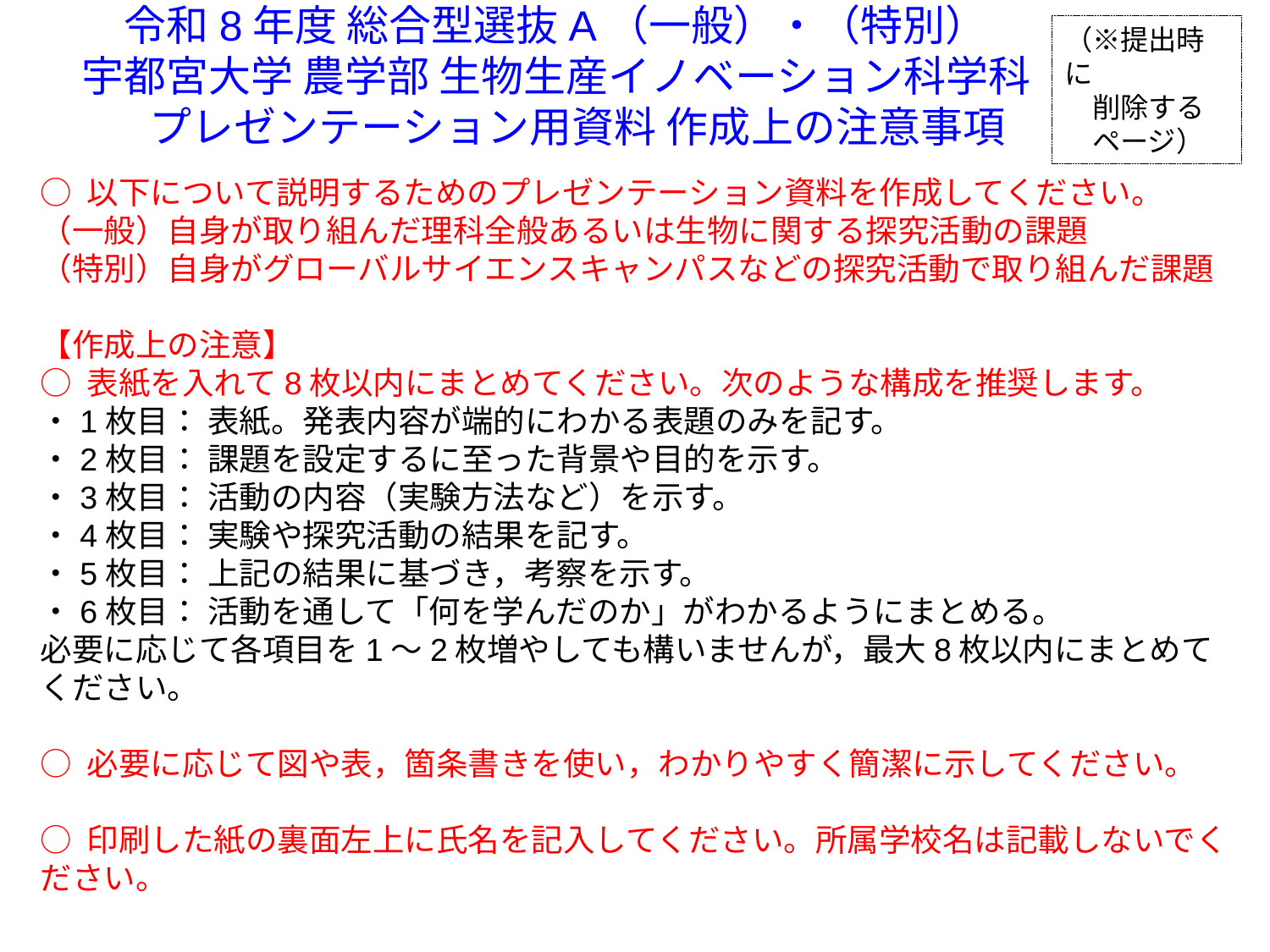

令和8年度 総合型選抜A（一般）・（特別）
宇都宮大学 農学部 生物生産イノベーション科学科
　プレゼンテーション用資料 作成上の注意事項
（※提出時に
　削除する
　ページ）
○ 以下について説明するためのプレゼンテーション資料を作成してください。
（一般）自身が取り組んだ理科全般あるいは生物に関する探究活動の課題
（特別）自身がグローバルサイエンスキャンパスなどの探究活動で取り組んだ課題

【作成上の注意】
○ 表紙を入れて8枚以内にまとめてください。次のような構成を推奨します。
・1枚目： 表紙。発表内容が端的にわかる表題のみを記す。
・2枚目： 課題を設定するに至った背景や目的を示す。
・3枚目： 活動の内容（実験方法など）を示す。
・4枚目： 実験や探究活動の結果を記す。
・5枚目： 上記の結果に基づき，考察を示す。
・6枚目： 活動を通して「何を学んだのか」がわかるようにまとめる。
必要に応じて各項目を1〜2枚増やしても構いませんが，最大8枚以内にまとめてください。

○ 必要に応じて図や表，箇条書きを使い，わかりやすく簡潔に示してください。

○ 印刷した紙の裏面左上に氏名を記入してください。所属学校名は記載しないでください。